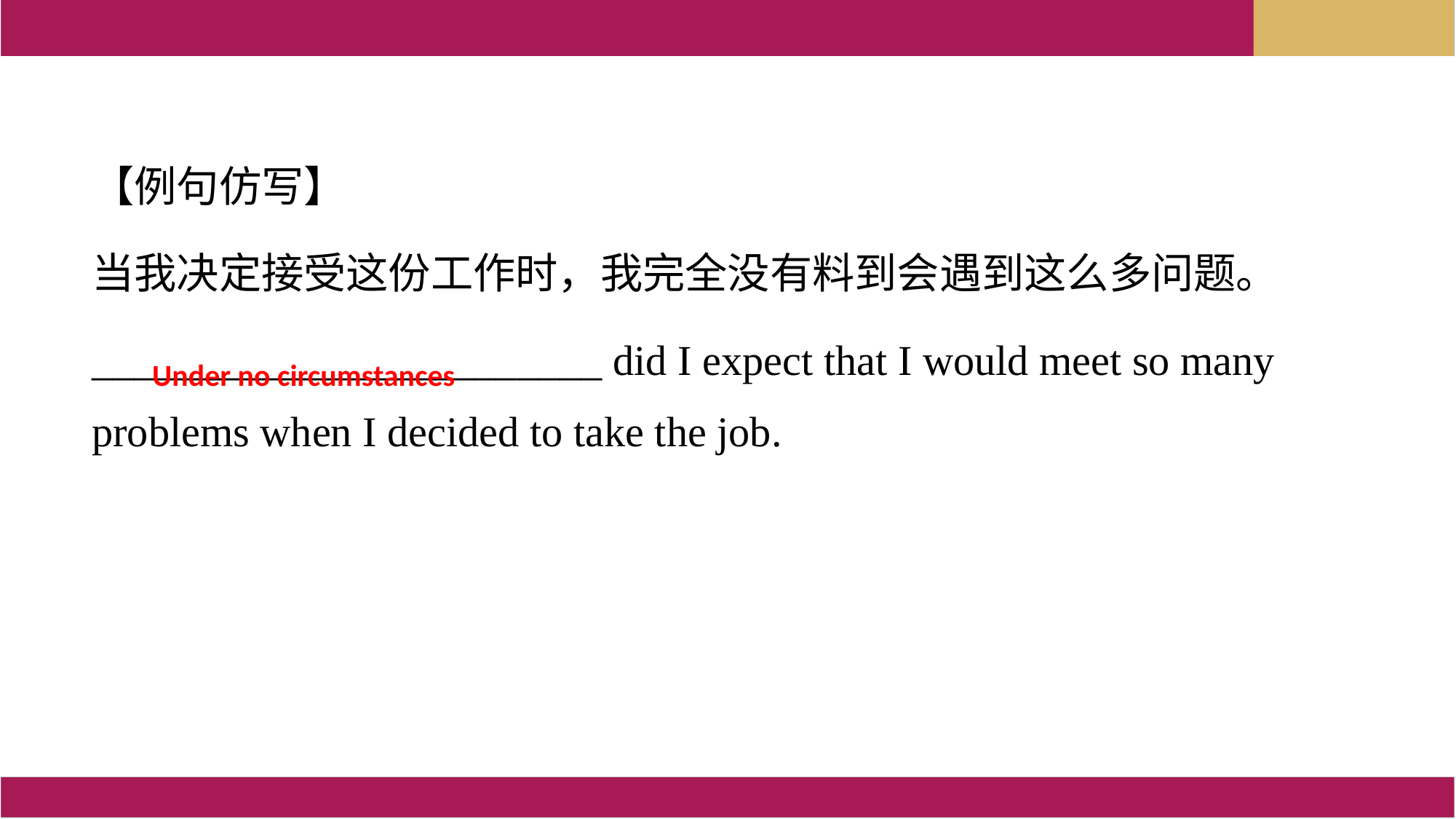

【例句仿写】
当我决定接受这份工作时，我完全没有料到会遇到这么多问题。
________________________ did I expect that I would meet so many problems when I decided to take the job.
Under no circumstances